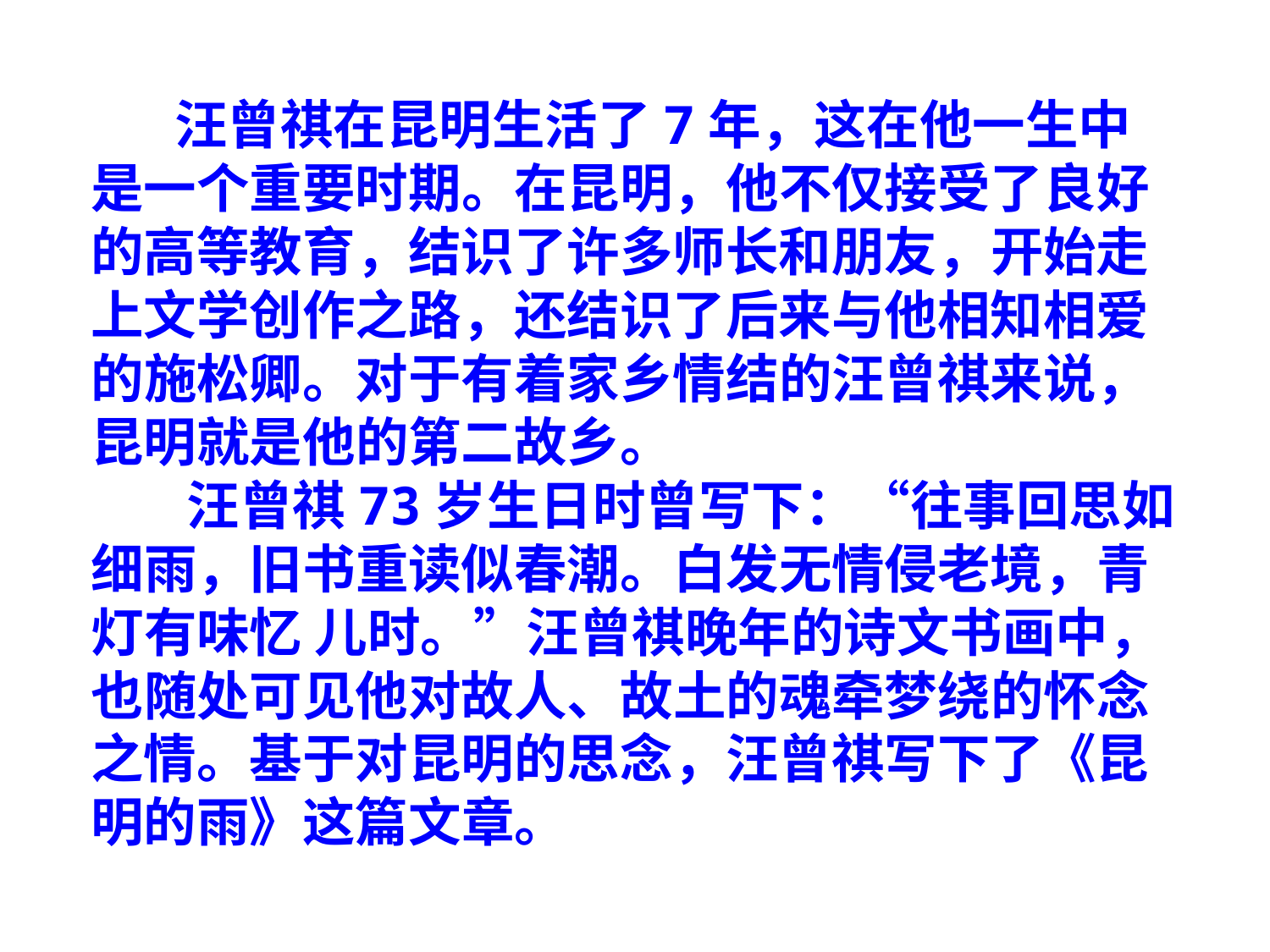

汪曾祺在昆明生活了7年，这在他一生中是一个重要时期。在昆明，他不仅接受了良好的高等教育，结识了许多师长和朋友，开始走上文学创作之路，还结识了后来与他相知相爱的施松卿。对于有着家乡情结的汪曾祺来说，昆明就是他的第二故乡。
    汪曾祺73岁生日时曾写下：“往事回思如细雨，旧书重读似春潮。白发无情侵老境，青灯有味忆 儿时。”汪曾祺晚年的诗文书画中，也随处可见他对故人、故土的魂牵梦绕的怀念之情。基于对昆明的思念，汪曾祺写下了《昆明的雨》这篇文章。